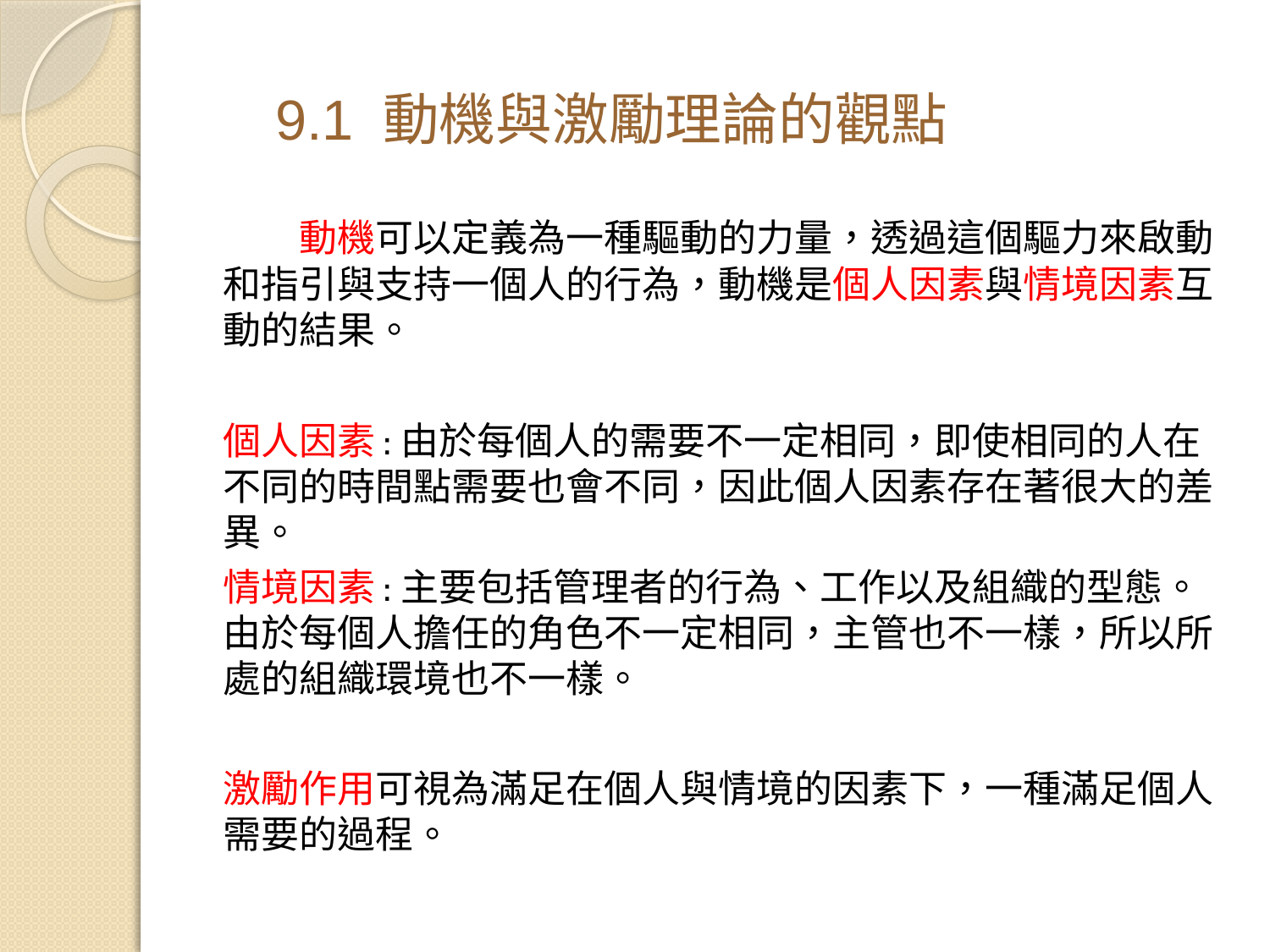

# 9.1 動機與激勵理論的觀點
       動機可以定義為一種驅動的力量，透過這個驅力來啟動和指引與支持一個人的行為，動機是個人因素與情境因素互動的結果。

個人因素:由於每個人的需要不一定相同，即使相同的人在不同的時間點需要也會不同，因此個人因素存在著很大的差異。
情境因素:主要包括管理者的行為、工作以及組織的型態。由於每個人擔任的角色不一定相同，主管也不一樣，所以所處的組織環境也不一樣。

激勵作用可視為滿足在個人與情境的因素下，一種滿足個人需要的過程。